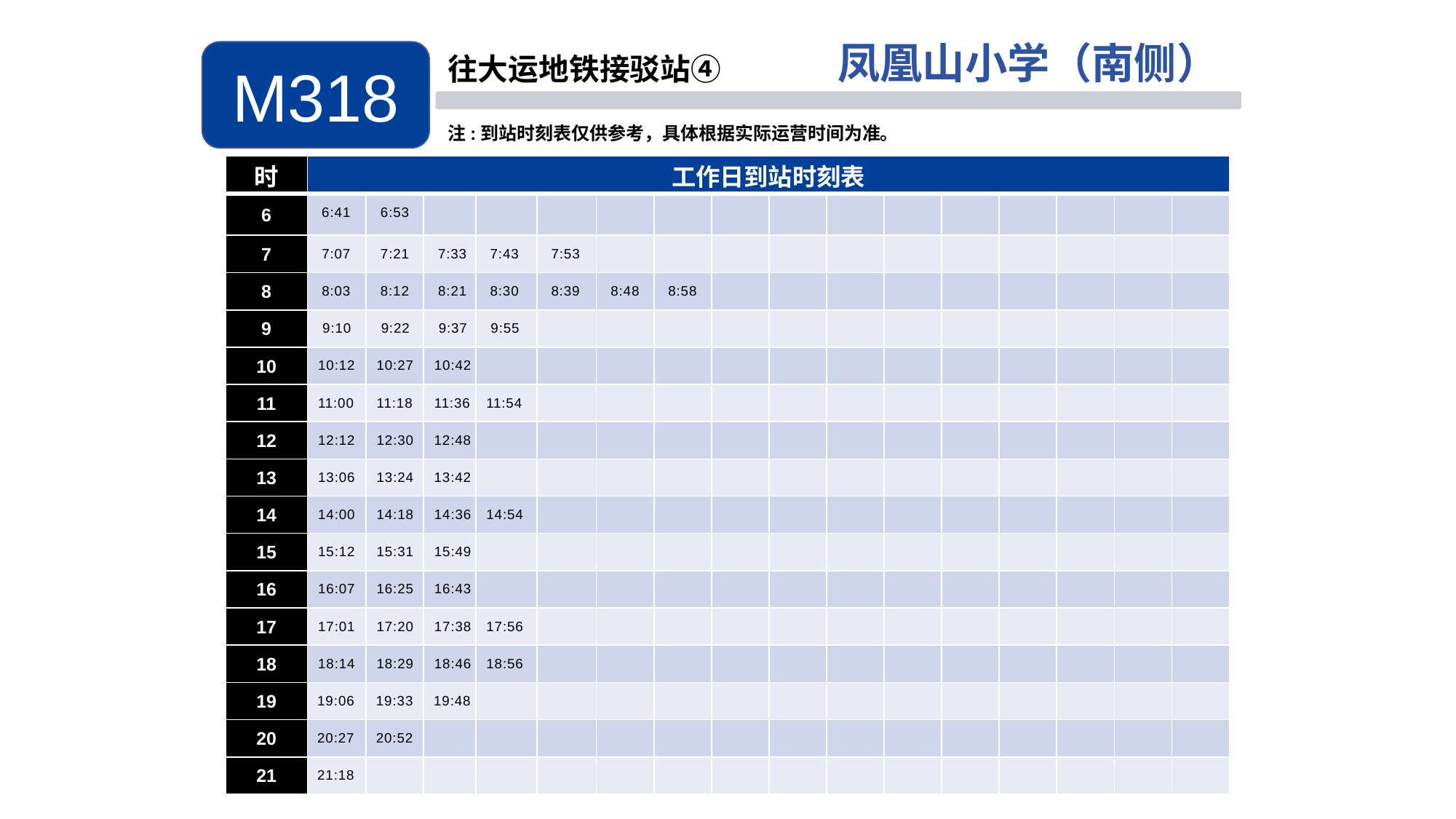

凤凰山小学（南侧）
M318
往大运地铁接驳站④

注:到站时刻表仅供参考，具体根据实际运营时间为准。
| 时 | 工作日到站时刻表 |  |  |  |  |  |  |  |  |  |  |  |  |  |  |  |
| --- | --- | --- | --- | --- | --- | --- | --- | --- | --- | --- | --- | --- | --- | --- | --- | --- |
| 6 | 6:41 | 6:53 |  |  |  |  |  |  |  |  |  |  |  |  |  |  |
| 7 | 7:07 | 7:21 | 7:33 | 7:43 | 7:53 |  |  |  |  |  |  |  |  |  |  |  |
| 8 | 8:03 | 8:12 | 8:21 | 8:30 | 8:39 | 8:48 | 8:58 |  |  |  |  |  |  |  |  |  |
| 9 | 9:10 | 9:22 | 9:37 | 9:55 |  |  |  |  |  |  |  |  |  |  |  |  |
| 10 | 10:12 | 10:27 | 10:42 |  |  |  |  |  |  |  |  |  |  |  |  |  |
| 11 | 11:00 | 11:18 | 11:36 | 11:54 |  |  |  |  |  |  |  |  |  |  |  |  |
| 12 | 12:12 | 12:30 | 12:48 |  |  |  |  |  |  |  |  |  |  |  |  |  |
| 13 | 13:06 | 13:24 | 13:42 |  |  |  |  |  |  |  |  |  |  |  |  |  |
| 14 | 14:00 | 14:18 | 14:36 | 14:54 |  |  |  |  |  |  |  |  |  |  |  |  |
| 15 | 15:12 | 15:31 | 15:49 |  |  |  |  |  |  |  |  |  |  |  |  |  |
| 16 | 16:07 | 16:25 | 16:43 |  |  |  |  |  |  |  |  |  |  |  |  |  |
| 17 | 17:01 | 17:20 | 17:38 | 17:56 |  |  |  |  |  |  |  |  |  |  |  |  |
| 18 | 18:14 | 18:29 | 18:46 | 18:56 |  |  |  |  |  |  |  |  |  |  |  |  |
| 19 | 19:06 | 19:33 | 19:48 |  |  |  |  |  |  |  |  |  |  |  |  |  |
| 20 | 20:27 | 20:52 |  |  |  |  |  |  |  |  |  |  |  |  |  |  |
| 21 | 21:18 |  |  |  |  |  |  |  |  |  |  |  |  |  |  |  |